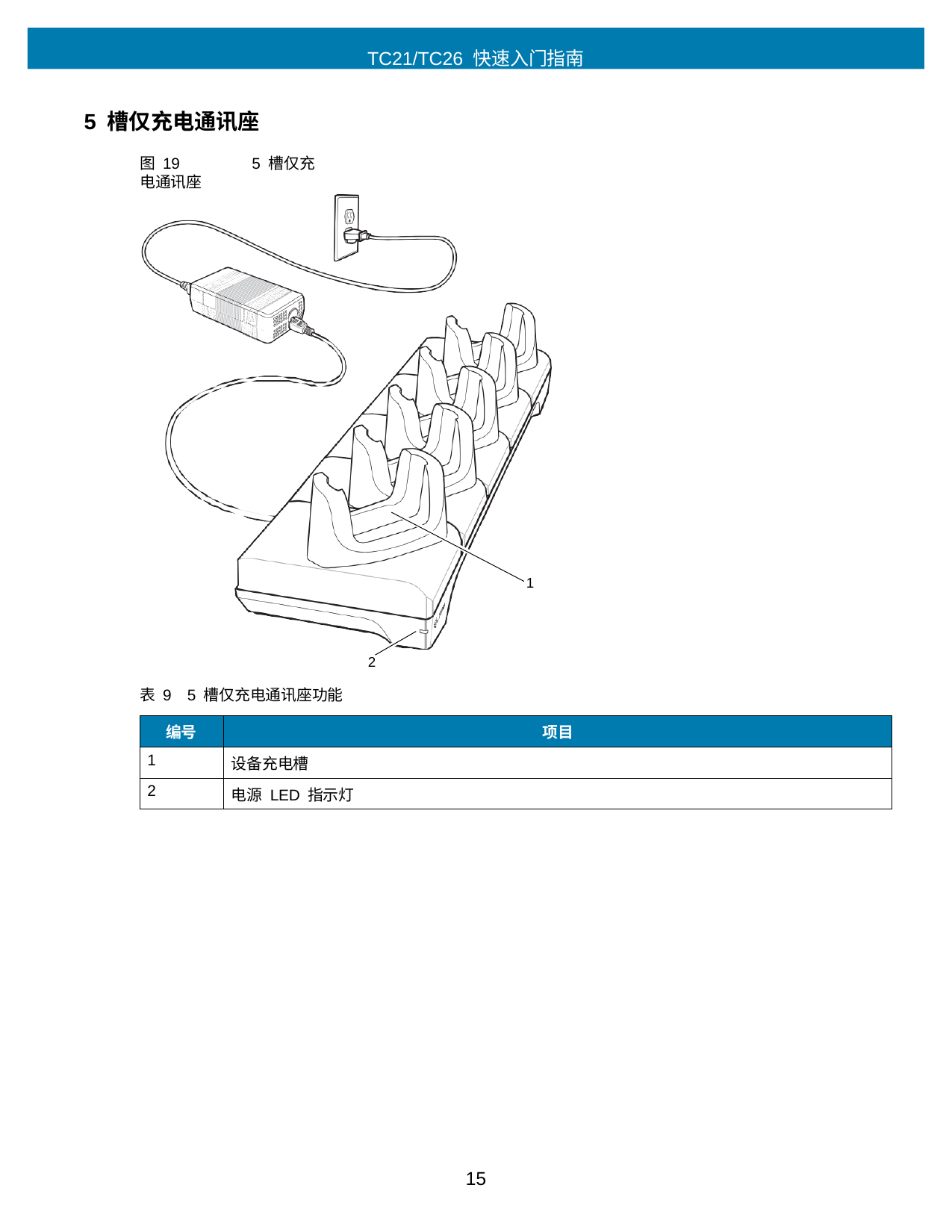

TC21/TC26 快速入门指南
5 槽仅充电通讯座

图 19	5 槽仅充电通讯座

1

2

表 9	5 槽仅充电通讯座功能

| 编号 | 项目 |
| --- | --- |
| 1 | 设备充电槽 |
| 2 | 电源 LED 指示灯 |
15